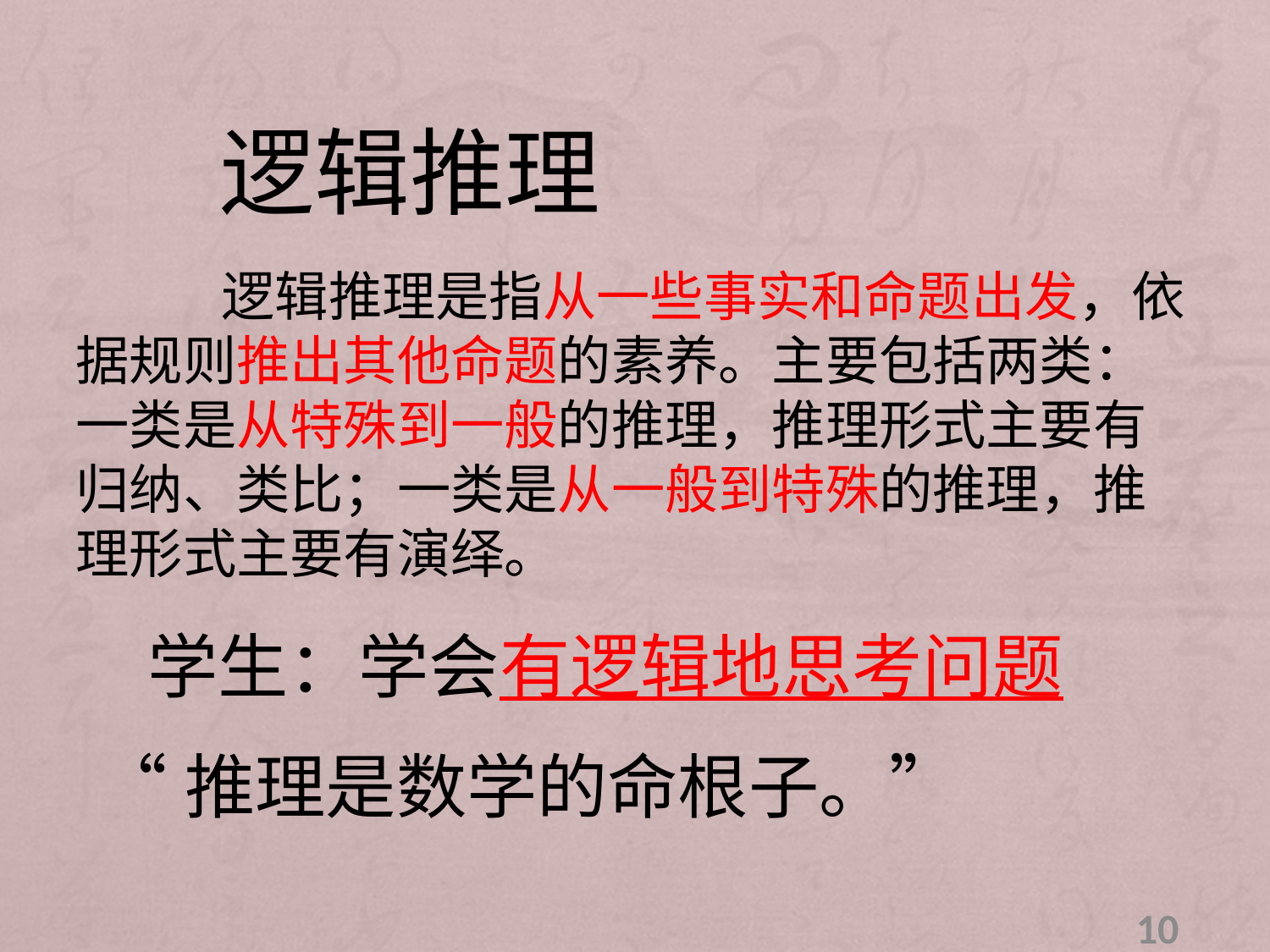

逻辑推理
         逻辑推理是指从一些事实和命题出发，依据规则推出其他命题的素养。主要包括两类：一类是从特殊到一般的推理，推理形式主要有归纳、类比；一类是从一般到特殊的推理，推理形式主要有演绎。

学生：学会有逻辑地思考问题
“推理是数学的命根子。”
10